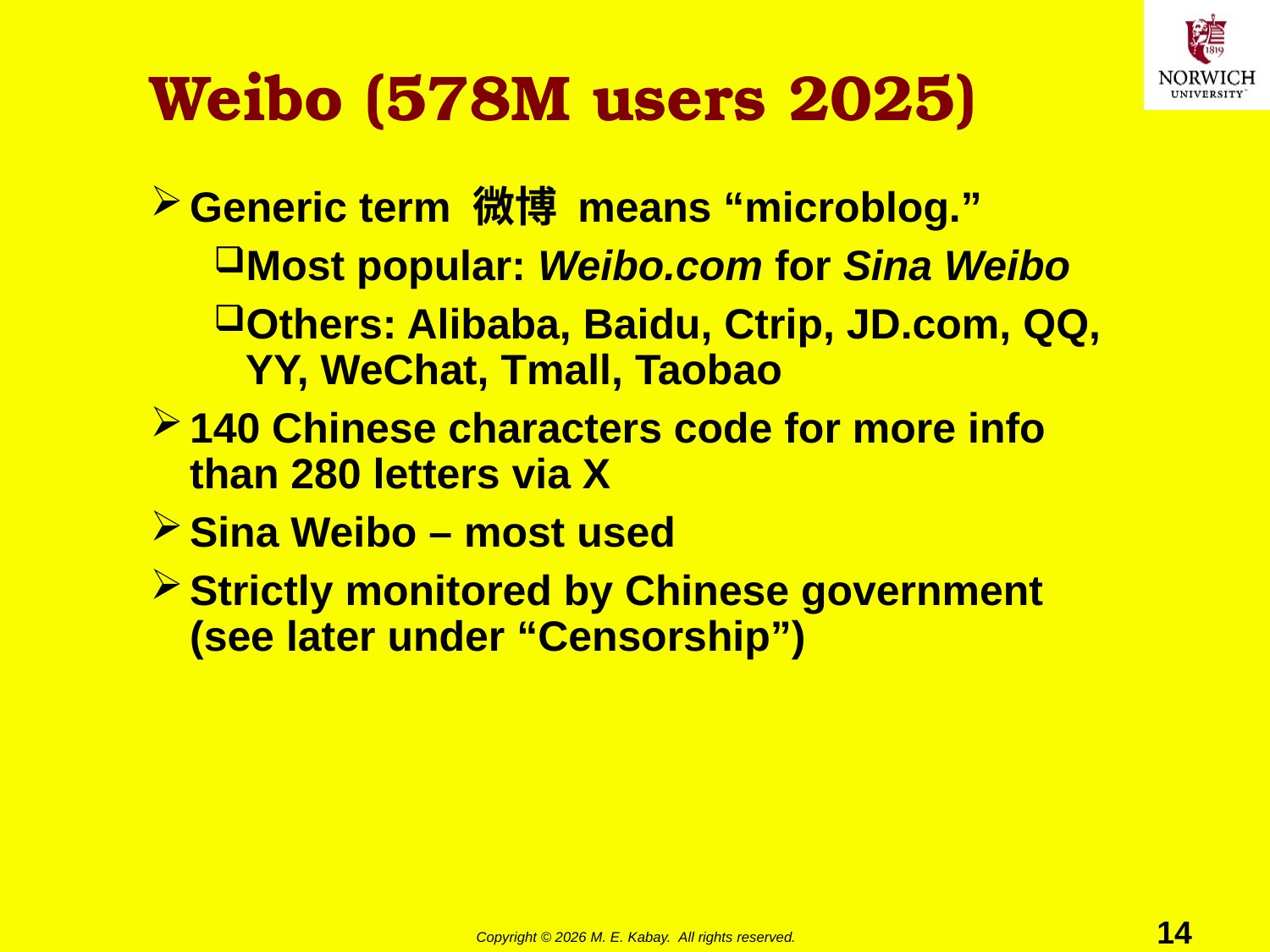

# Weibo (578M users 2025)
Generic term 微博 means “microblog.”
Most popular: Weibo.com for Sina Weibo
Others: Alibaba, Baidu, Ctrip, JD.com, QQ, YY, WeChat, Tmall, Taobao
140 Chinese characters code for more info than 280 letters via X
Sina Weibo – most used
Strictly monitored by Chinese government (see later under “Censorship”)